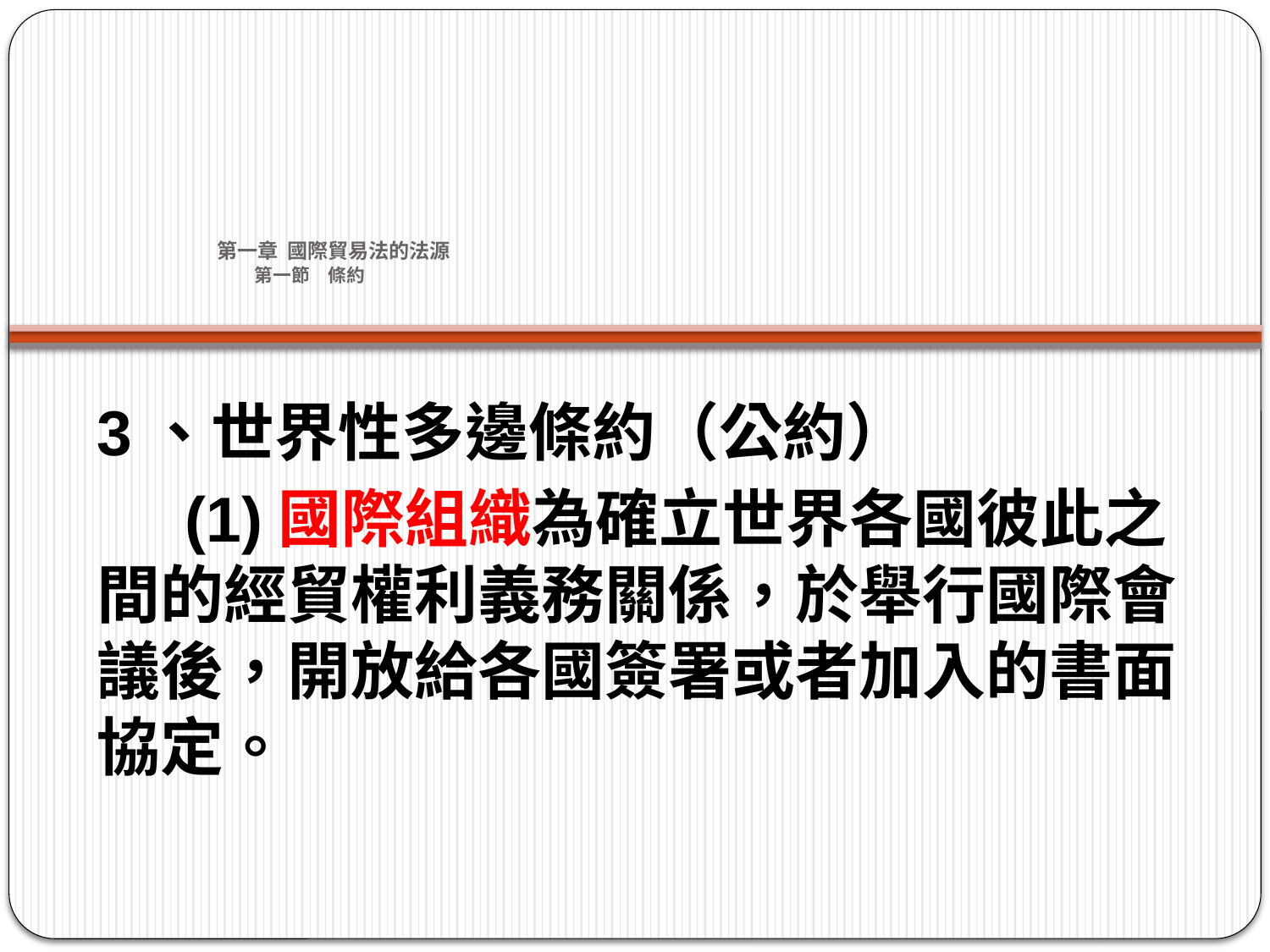

# 第一章  國際貿易法的法源 第一節　條約
3、世界性多邊條約（公約）
     (1)國際組織為確立世界各國彼此之間的經貿權利義務關係，於舉行國際會議後，開放給各國簽署或者加入的書面協定。